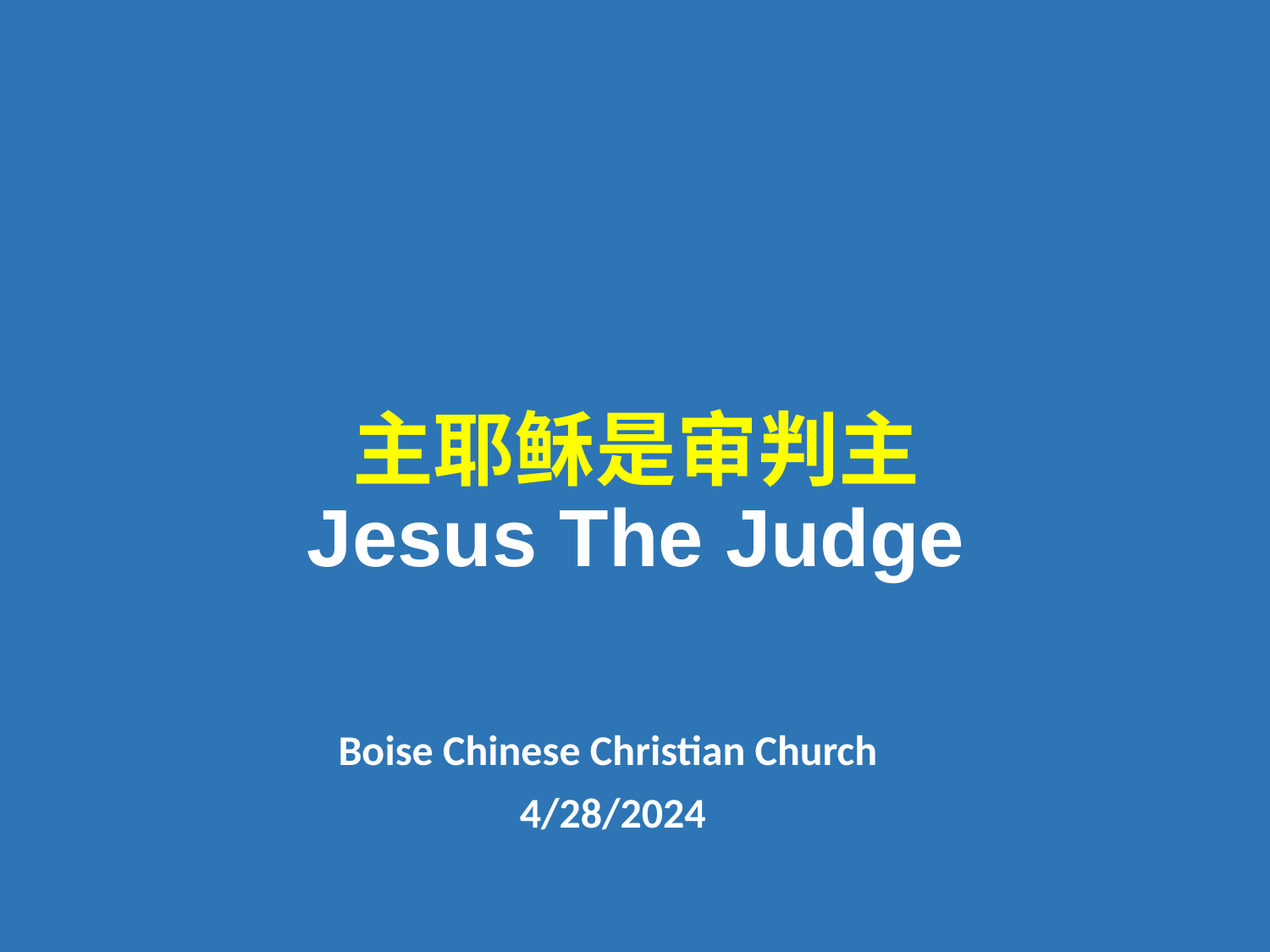

# 主耶稣是审判主 Jesus The Judge
Boise Chinese Christian Church
4/28/2024